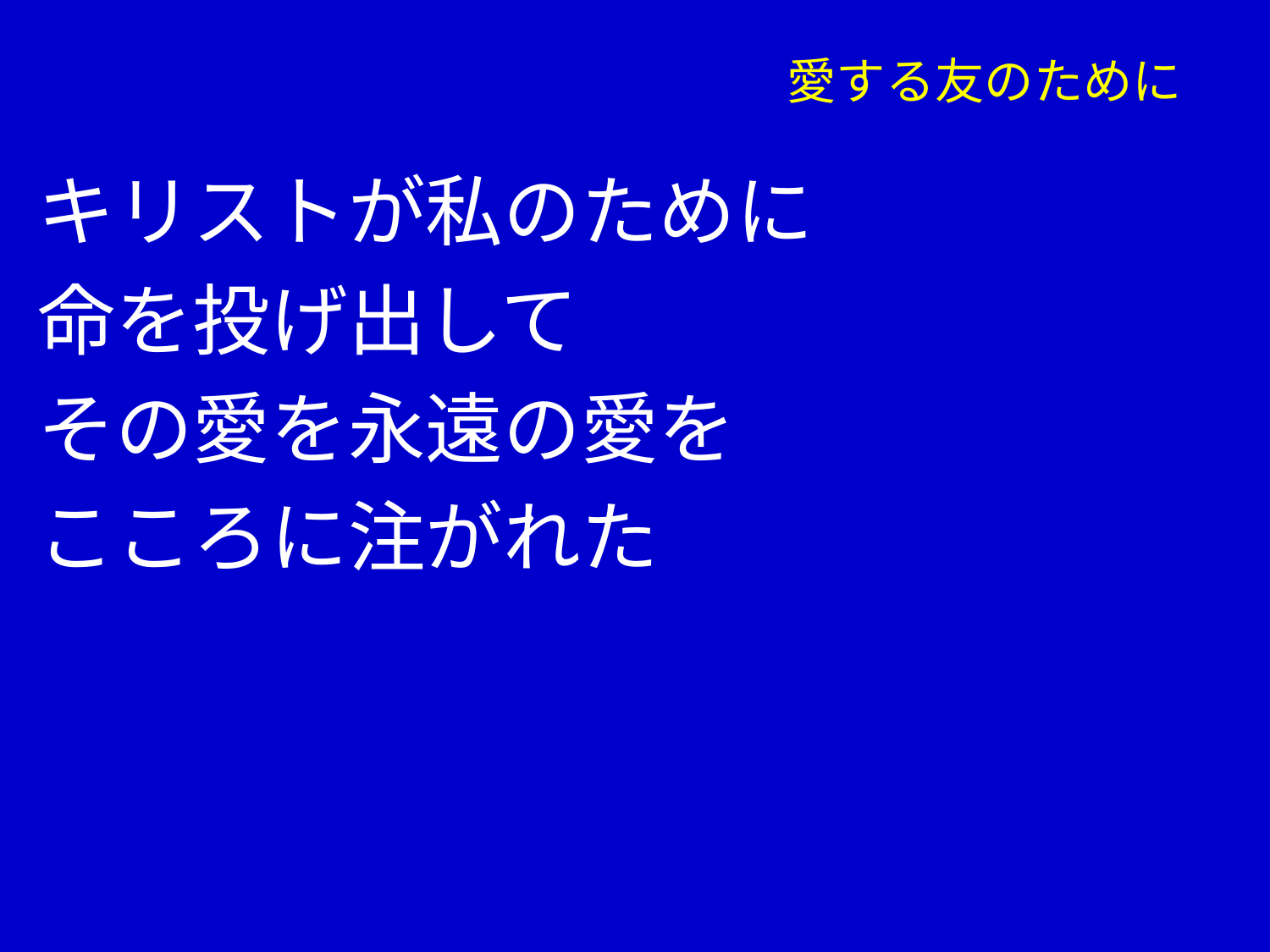

# 愛する友のために
キリストが私のために
命を投げ出して
その愛を永遠の愛を
こころに注がれた